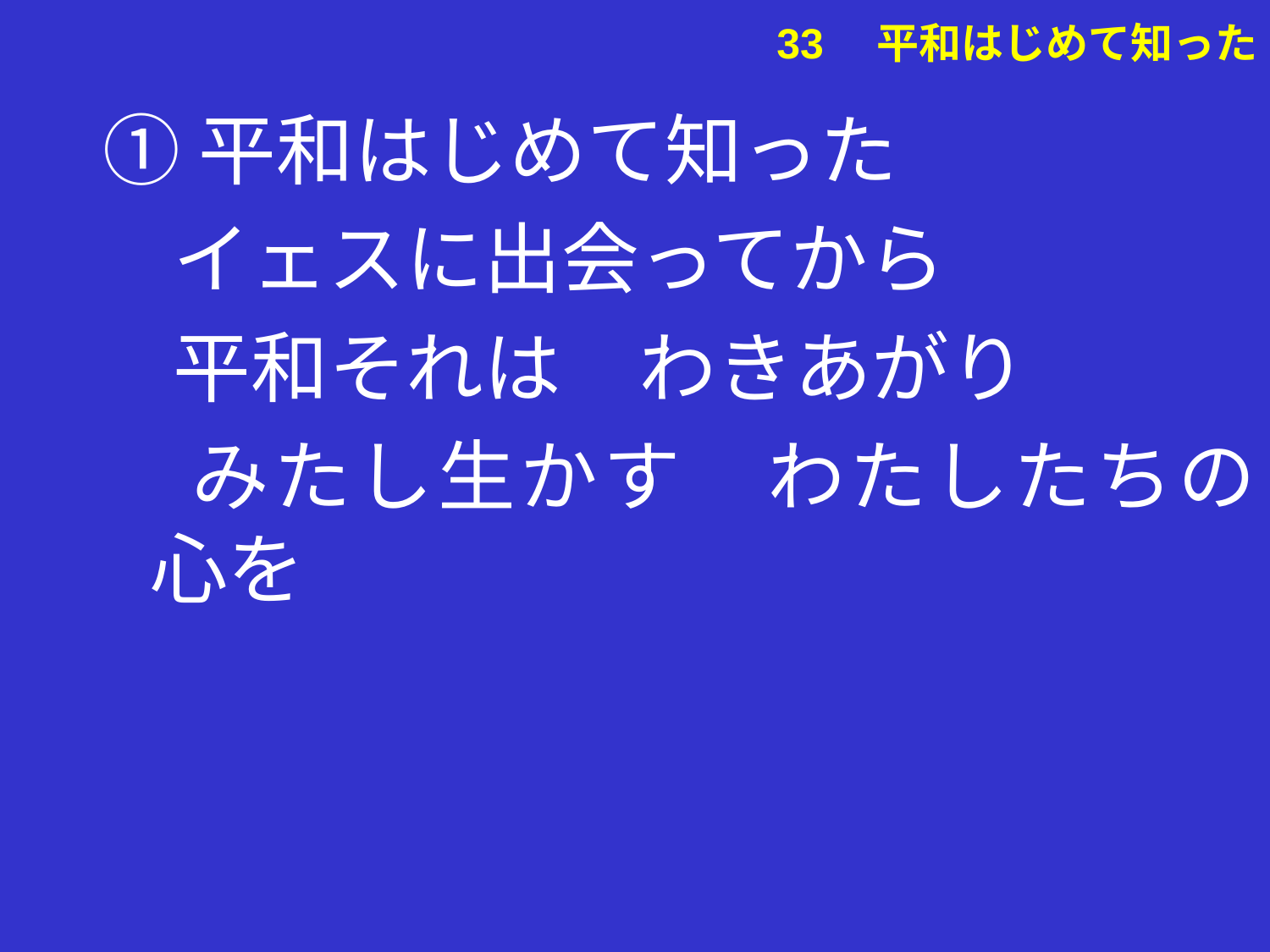

①平和はじめて知った
   イェスに出会ってから
   平和それは　わきあがり
   みたし生かす　わたしたちの心を

# 33　平和はじめて知った